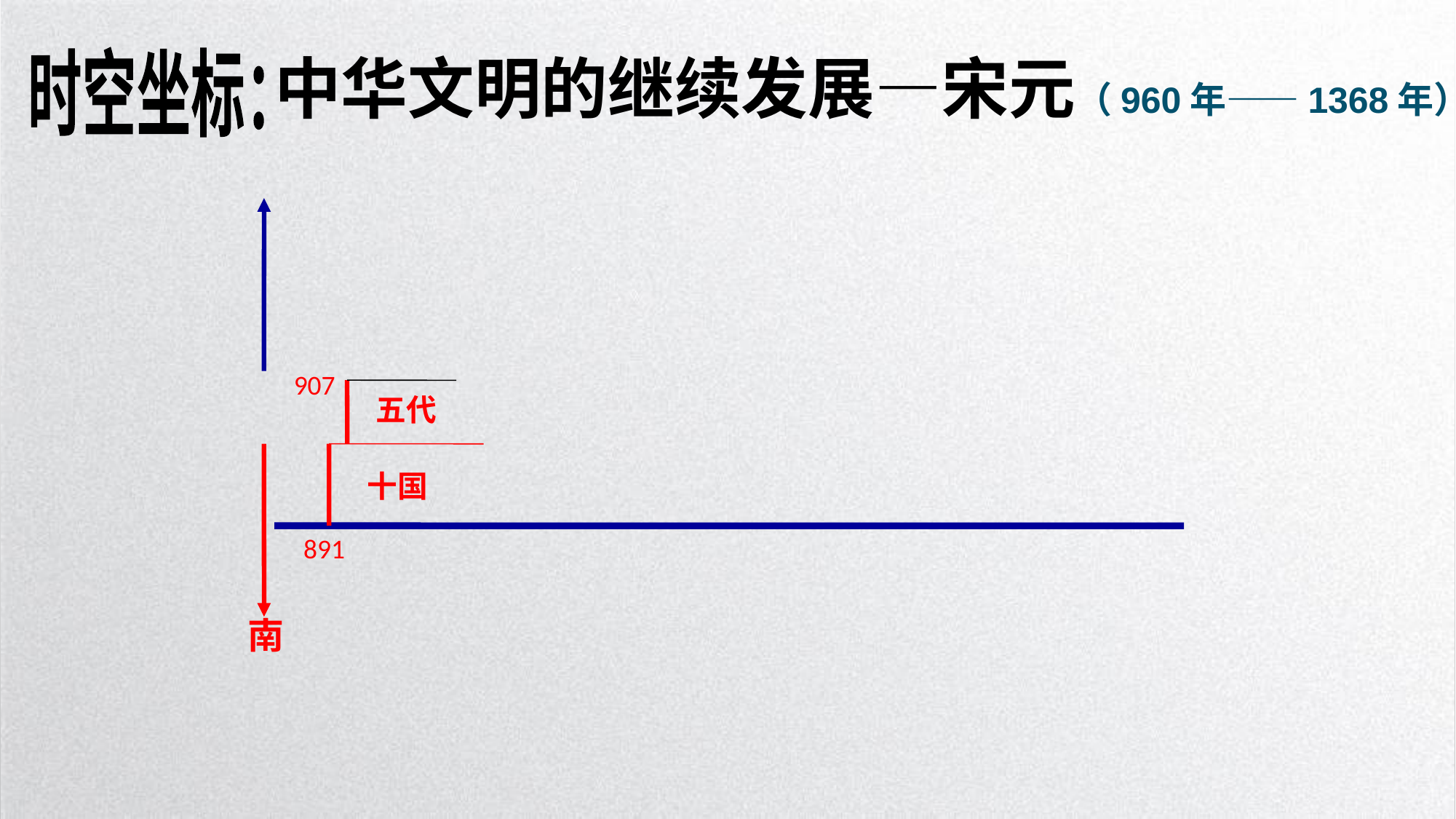

时空坐标：
中华文明的继续发展—宋元（960年——1368年）

907

五代

十国

891
南